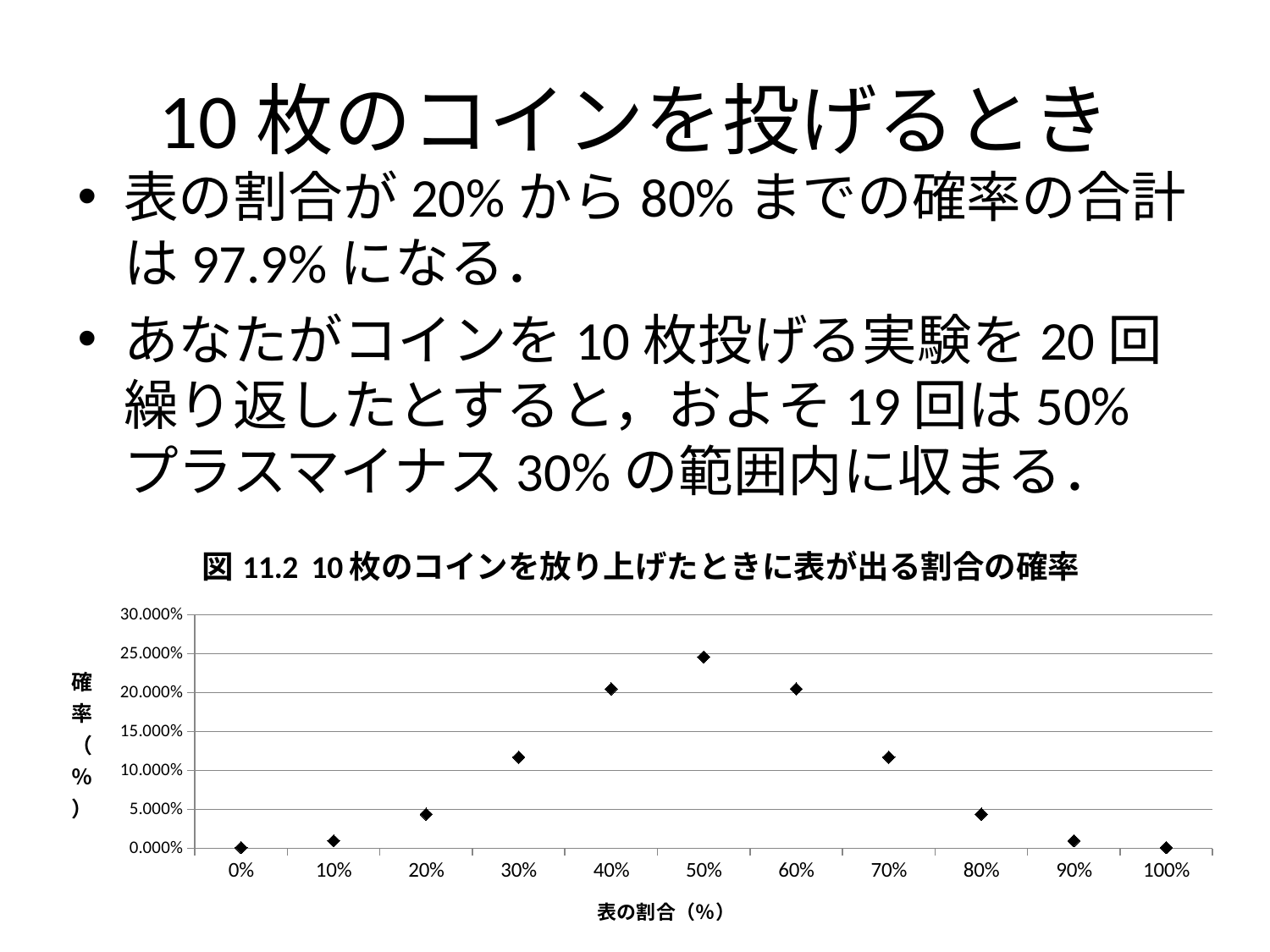

# 10枚のコインを投げるとき
表の割合が20%から80%までの確率の合計は97.9%になる．
あなたがコインを10枚投げる実験を20回繰り返したとすると，およそ19回は50%プラスマイナス30%の範囲内に収まる．

### Chart: 図11.2  10枚のコインを放り上げたときに表が出る割合の確率

| Category |  |
|---|---|
| 0 | 0.0009765625 |
| 0.1 | 0.009765625000000002 |
| 0.2 | 0.04394531249999997 |
| 0.3 | 0.11718750000000003 |
| 0.4 | 0.20507812500000006 |
| 0.5 | 0.24609375000000008 |
| 0.6 | 0.20507812500000006 |
| 0.7 | 0.11718750000000003 |
| 0.8 | 0.043945312499999986 |
| 0.9 | 0.009765625000000002 |
| 1 | 0.0009765625 |